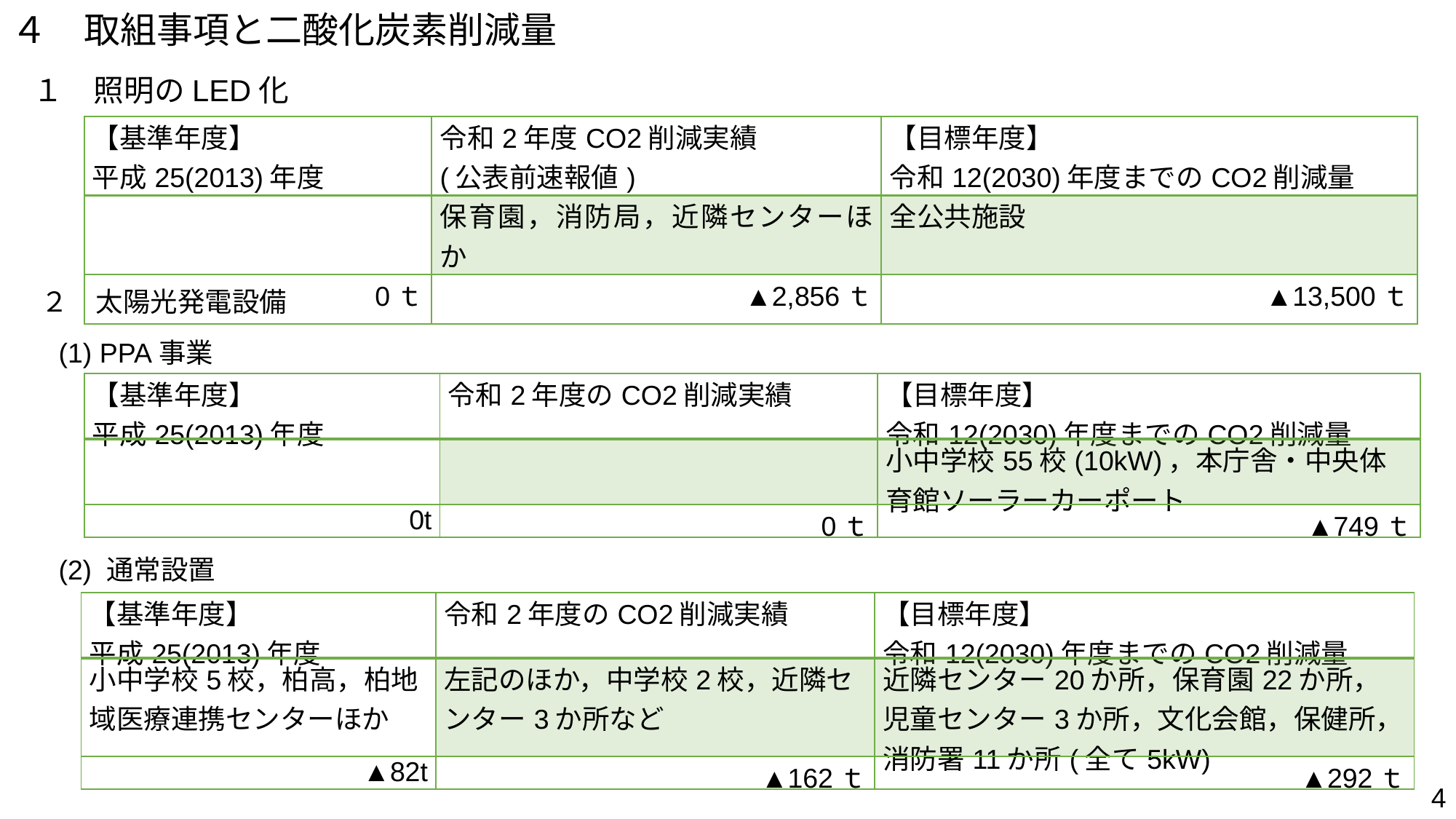

４　取組事項と二酸化炭素削減量
１　照明のLED化
| 【基準年度】 平成25(2013)年度 | 令和2年度CO2削減実績 (公表前速報値) | 【目標年度】 令和12(2030)年度までのCO2削減量 |
| --- | --- | --- |
|  | 保育園，消防局，近隣センターほか | 全公共施設 |
| 0ｔ | ▲2,856ｔ | ▲13,500ｔ |
２　太陽光発電設備
(1) PPA事業
| 【基準年度】 平成25(2013)年度 | 令和2年度のCO2削減実績 | 【目標年度】 令和12(2030)年度までのCO2削減量 |
| --- | --- | --- |
|  |  | 小中学校55校(10kW)，本庁舎・中央体育館ソーラーカーポート |
| 0t | 0ｔ | ▲749ｔ |
(2) 通常設置
| 【基準年度】 平成25(2013)年度 | 令和2年度のCO2削減実績 | 【目標年度】 令和12(2030)年度までのCO2削減量 |
| --- | --- | --- |
| 小中学校5校，柏高，柏地域医療連携センターほか | 左記のほか，中学校2校，近隣センター3か所など | 近隣センター20か所，保育園22か所，児童センター3か所，文化会館，保健所，消防署11か所(全て5kW) |
| ▲82t | ▲162ｔ | ▲292ｔ |
4